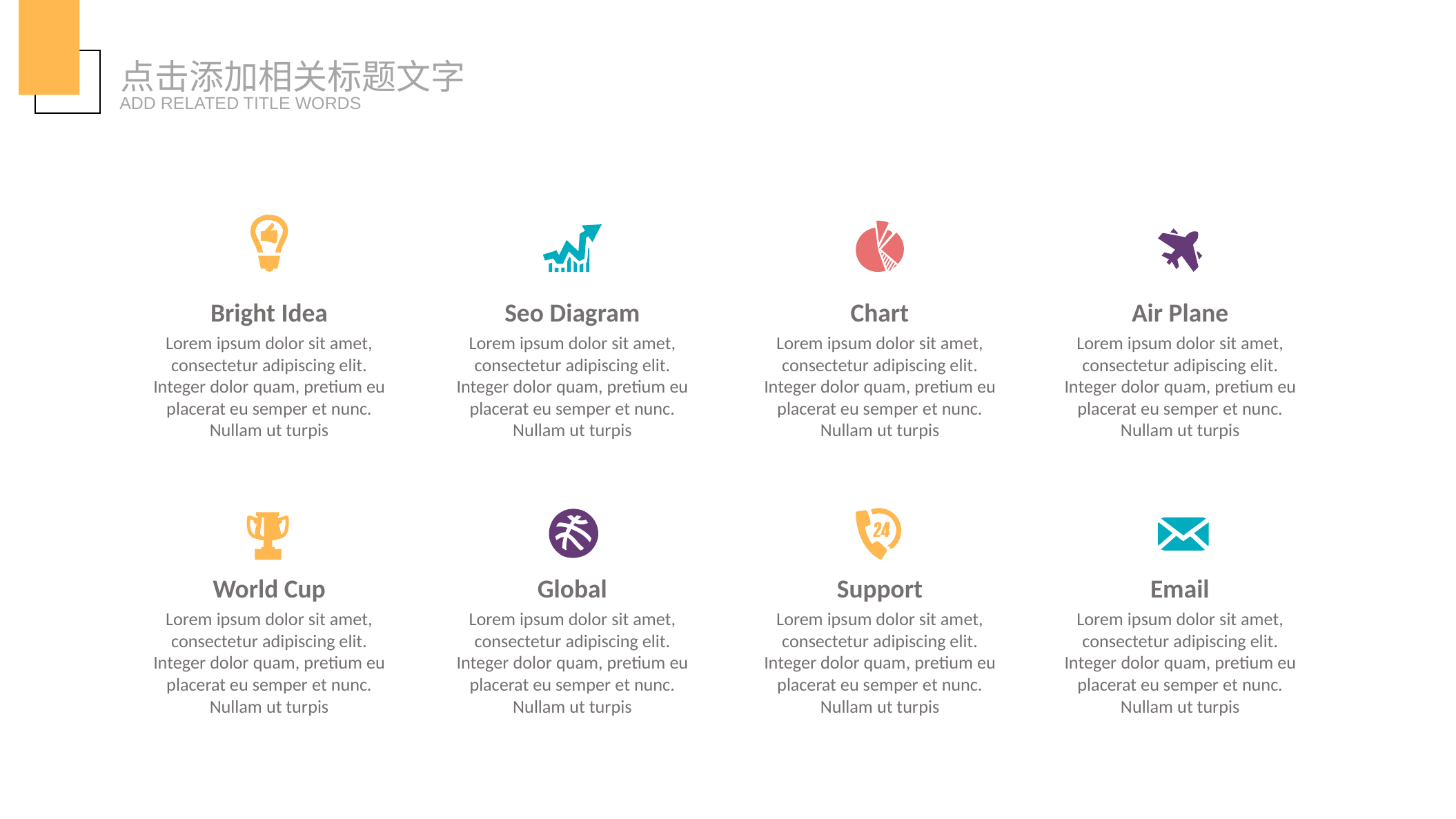

点击添加相关标题文字
ADD RELATED TITLE WORDS

Bright Idea
Lorem ipsum dolor sit amet, consectetur adipiscing elit. Integer dolor quam, pretium eu placerat eu semper et nunc. Nullam ut turpis
Seo Diagram
Lorem ipsum dolor sit amet, consectetur adipiscing elit. Integer dolor quam, pretium eu placerat eu semper et nunc. Nullam ut turpis
Chart
Lorem ipsum dolor sit amet, consectetur adipiscing elit. Integer dolor quam, pretium eu placerat eu semper et nunc. Nullam ut turpis
Air Plane
Lorem ipsum dolor sit amet, consectetur adipiscing elit. Integer dolor quam, pretium eu placerat eu semper et nunc. Nullam ut turpis

World Cup
Lorem ipsum dolor sit amet, consectetur adipiscing elit. Integer dolor quam, pretium eu placerat eu semper et nunc. Nullam ut turpis
Global
Lorem ipsum dolor sit amet, consectetur adipiscing elit. Integer dolor quam, pretium eu placerat eu semper et nunc. Nullam ut turpis
Support
Lorem ipsum dolor sit amet, consectetur adipiscing elit. Integer dolor quam, pretium eu placerat eu semper et nunc. Nullam ut turpis
Email
Lorem ipsum dolor sit amet, consectetur adipiscing elit. Integer dolor quam, pretium eu placerat eu semper et nunc. Nullam ut turpis